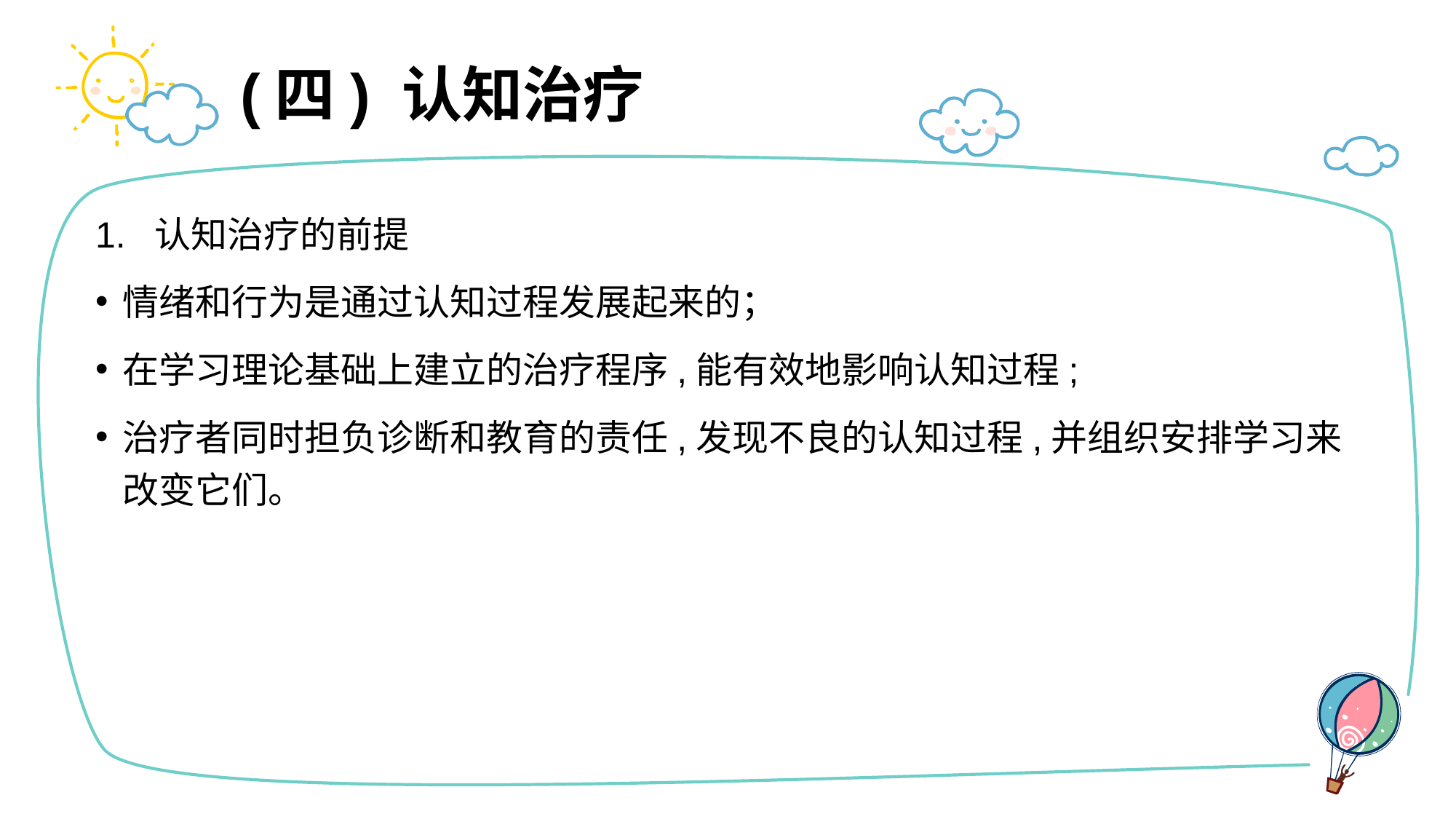

# (四) 认知治疗
1.  认知治疗的前提
情绪和行为是通过认知过程发展起来的；
在学习理论基础上建立的治疗程序,能有效地影响认知过程;
治疗者同时担负诊断和教育的责任,发现不良的认知过程,并组织安排学习来改变它们。